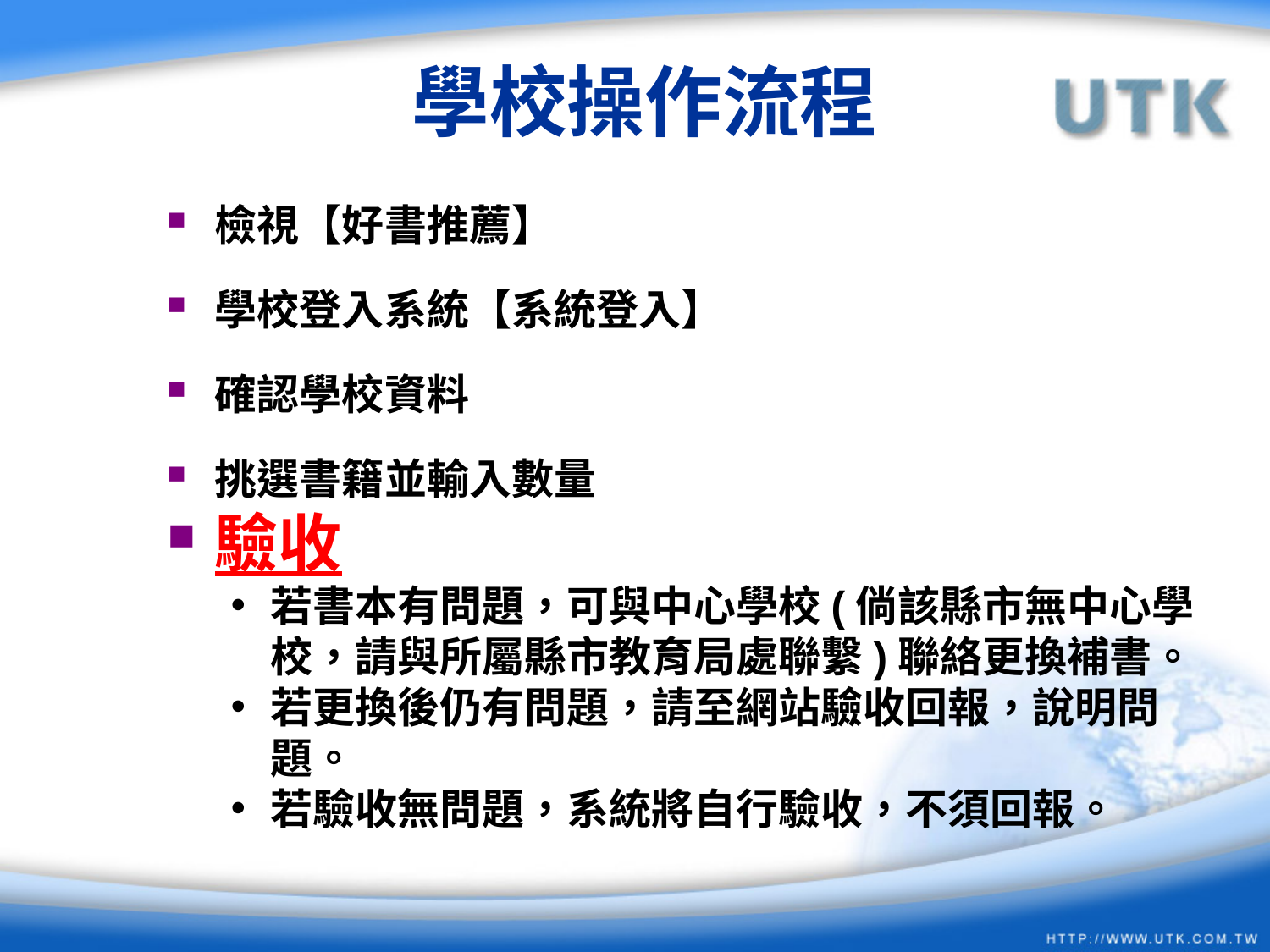

學校操作流程
檢視【好書推薦】
學校登入系統【系統登入】
確認學校資料
挑選書籍並輸入數量
驗收
若書本有問題，可與中心學校(倘該縣市無中心學校，請與所屬縣市教育局處聯繫)聯絡更換補書。
若更換後仍有問題，請至網站驗收回報，說明問題。
若驗收無問題，系統將自行驗收，不須回報。